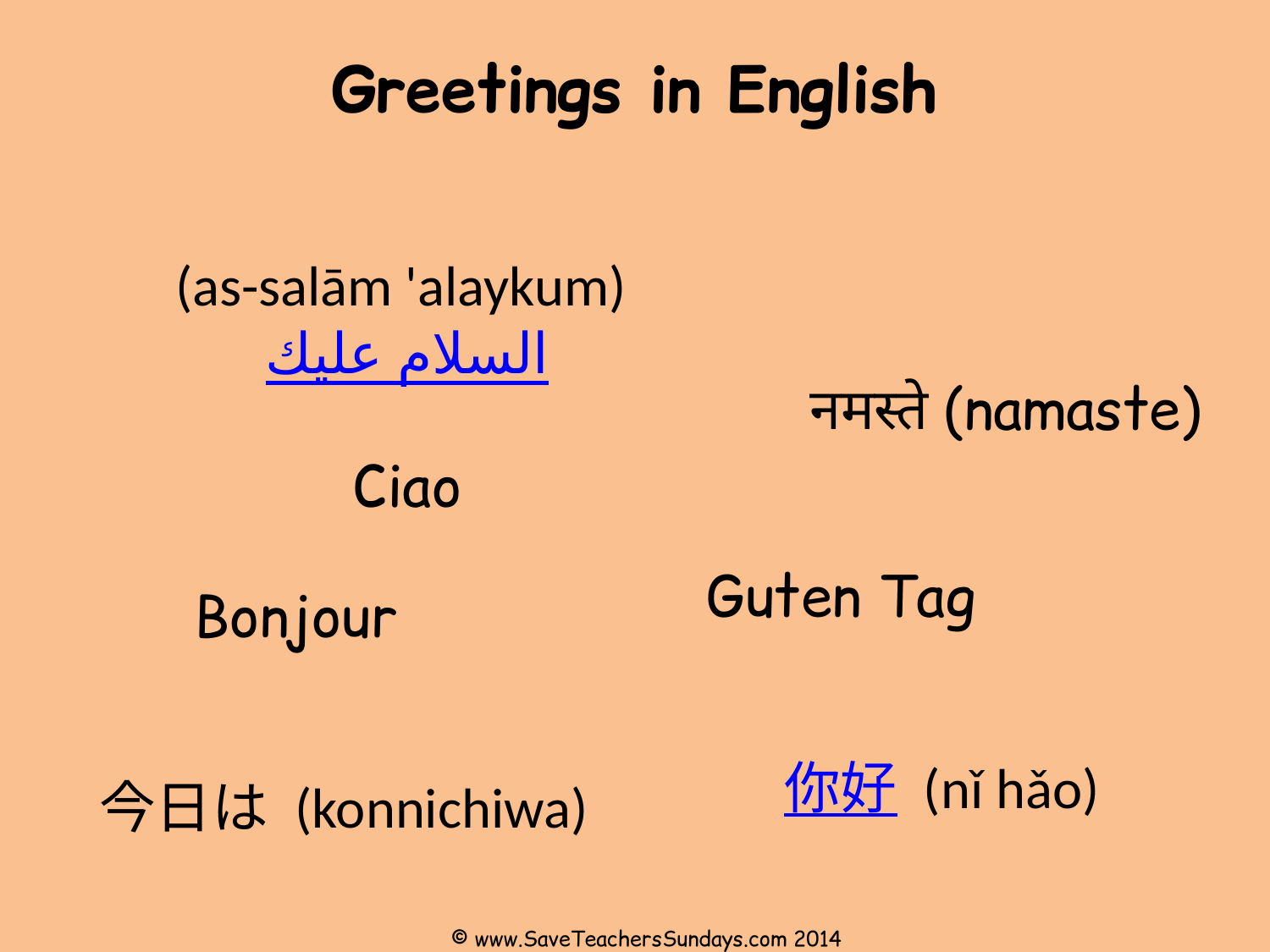

Greetings in English
(as-salām 'alaykum) السلام عليك
नमस्ते (namaste)
Ciao
Guten Tag
Bonjour
你好 (nǐ hǎo)
今日は (konnichiwa)
© www.SaveTeachersSundays.com 2014